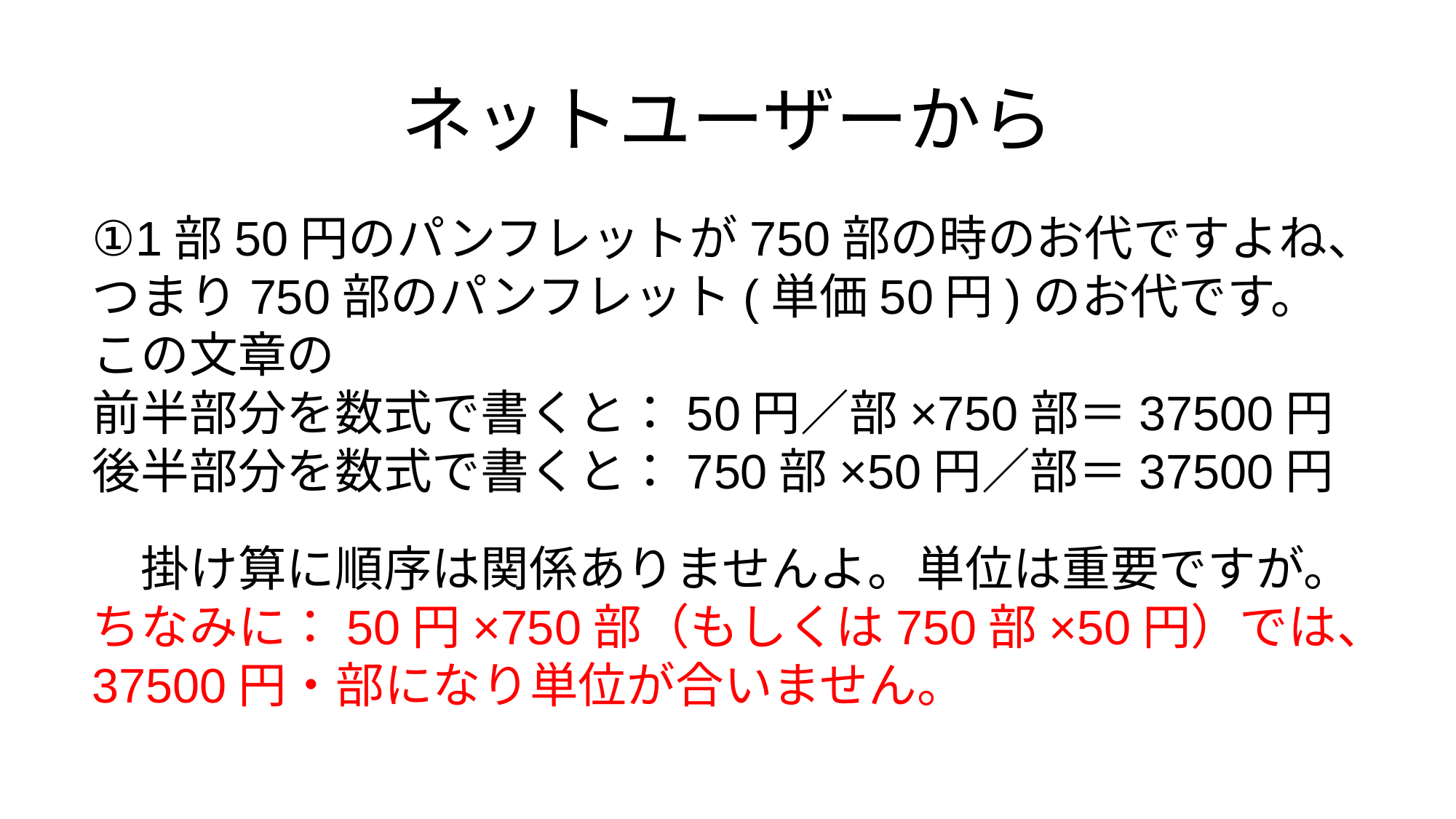

# ネットユーザーから
①1部50円のパンフレットが750部の時のお代ですよね、つまり750部のパンフレット(単価50円)のお代です。
この文章の
前半部分を数式で書くと：50円／部×750部＝37500円
後半部分を数式で書くと：750部×50円／部＝37500円
　掛け算に順序は関係ありませんよ。単位は重要ですが。ちなみに：50円×750部（もしくは750部×50円）では、37500円・部になり単位が合いません。